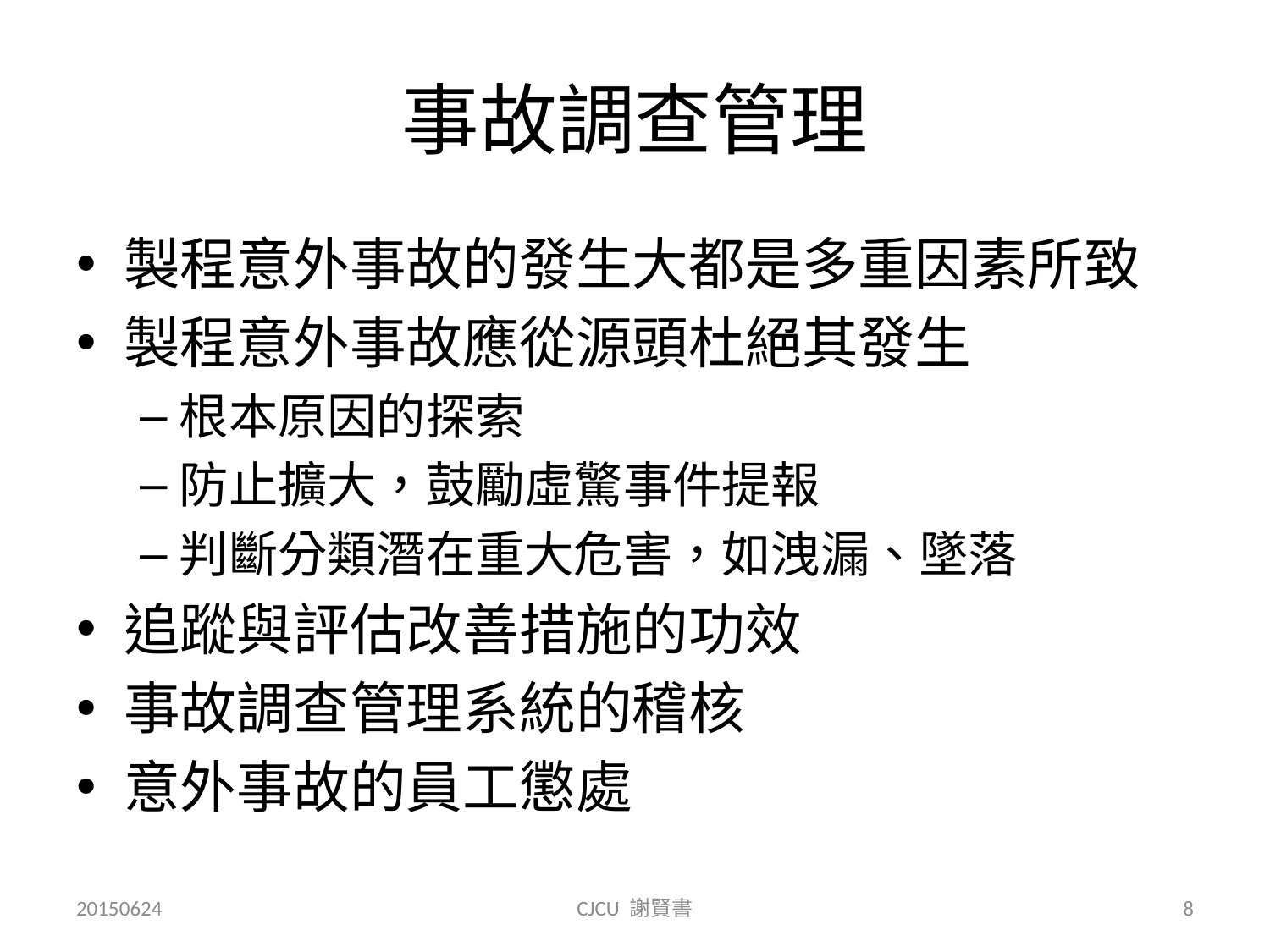

# 事故調查管理
製程意外事故的發生大都是多重因素所致
製程意外事故應從源頭杜絕其發生
根本原因的探索
防止擴大，鼓勵虛驚事件提報
判斷分類潛在重大危害，如洩漏、墜落
追蹤與評估改善措施的功效
事故調查管理系統的稽核
意外事故的員工懲處
20150624
CJCU 謝賢書
8